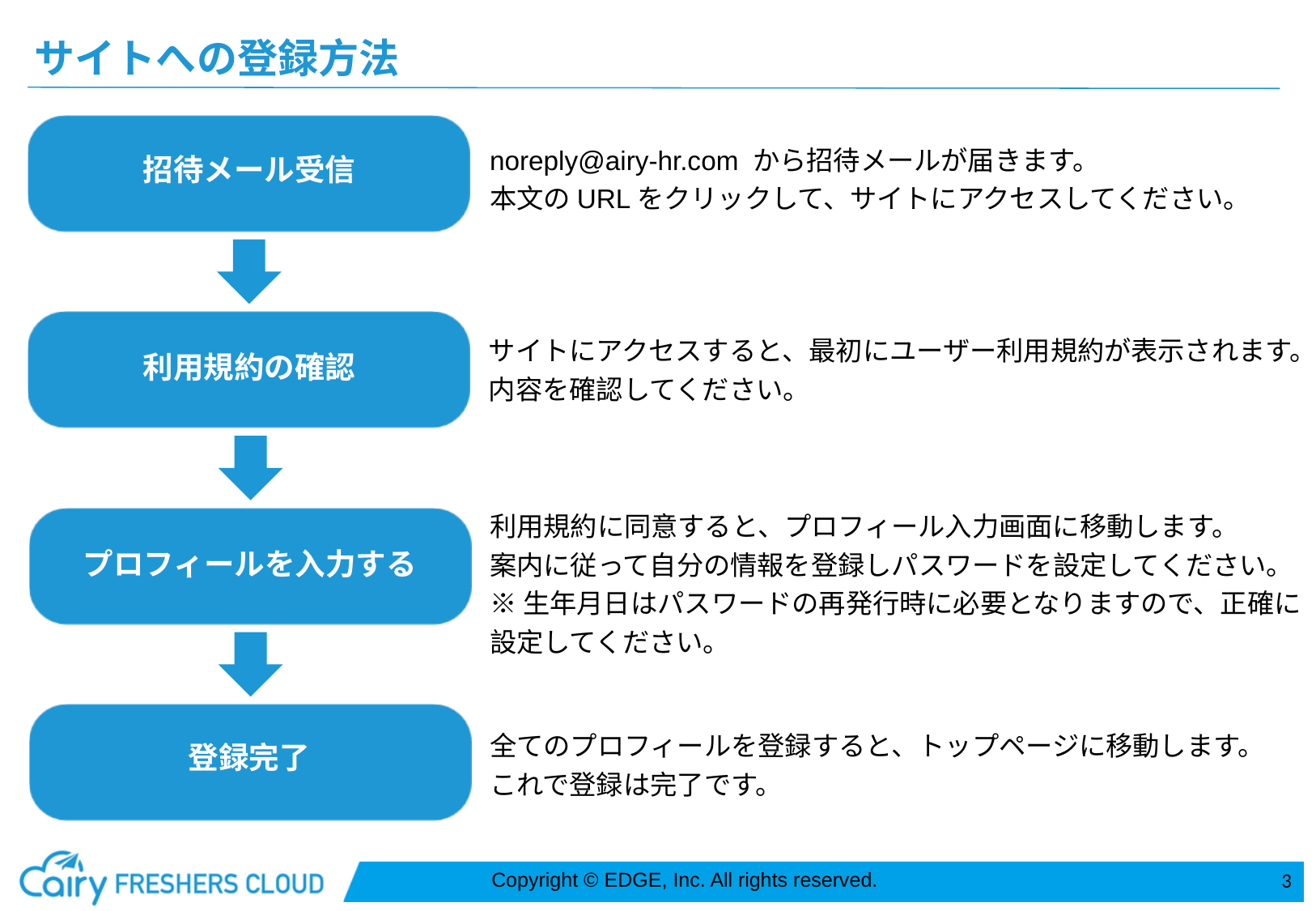

サイトへの登録方法

noreply@airy-hr.com から招待メールが届きます。
本文のURLをクリックして、サイトにアクセスしてください。
招待メール受信

サイトにアクセスすると、最初にユーザー利用規約が表示されます。
内容を確認してください。

利用規約の確認

利用規約に同意すると、プロフィール入力画面に移動します。
案内に従って自分の情報を登録しパスワードを設定してください。
※生年月日はパスワードの再発行時に必要となりますので、正確に設定してください。

プロフィールを入力する

全てのプロフィールを登録すると、トップページに移動します。
これで登録は完了です。

登録完了

3

Copyright © EDGE, Inc. All rights reserved.